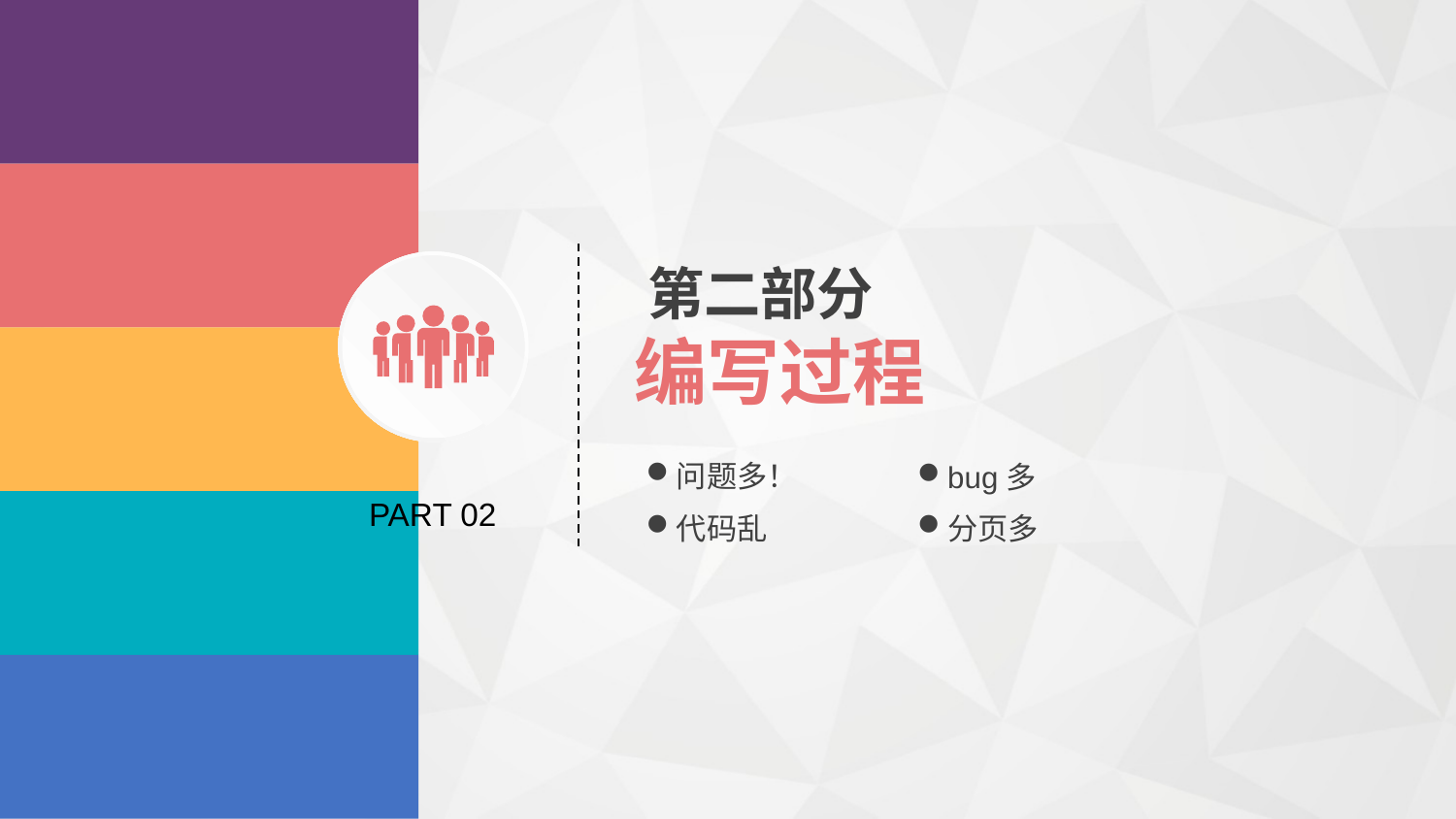

第二部分
编写过程

问题多！
bug多
PART 02
代码乱
分页多